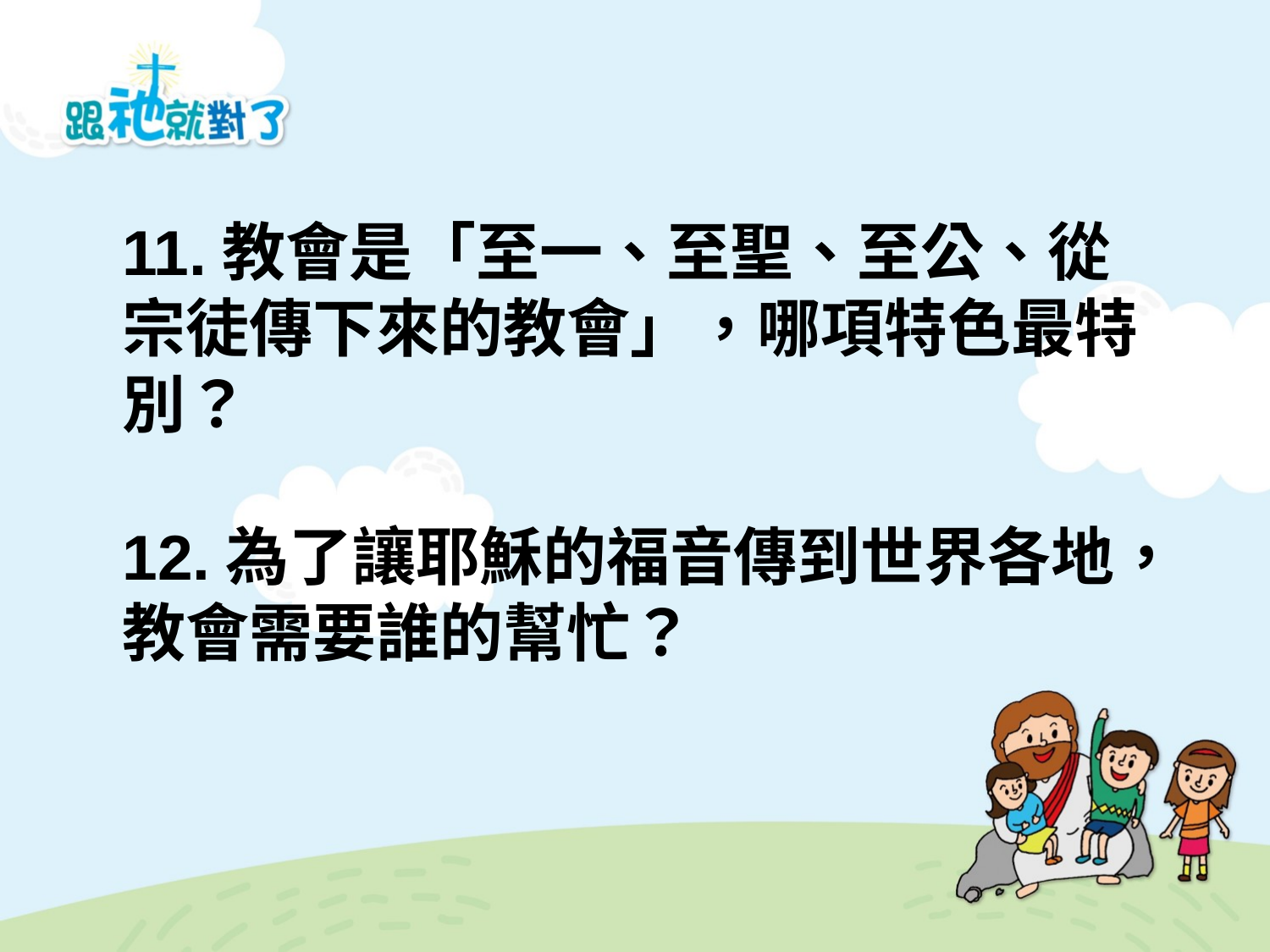

11.教會是「至一、至聖、至公、從宗徒傳下來的教會」，哪項特色最特別？

12.為了讓耶穌的福音傳到世界各地，教會需要誰的幫忙？